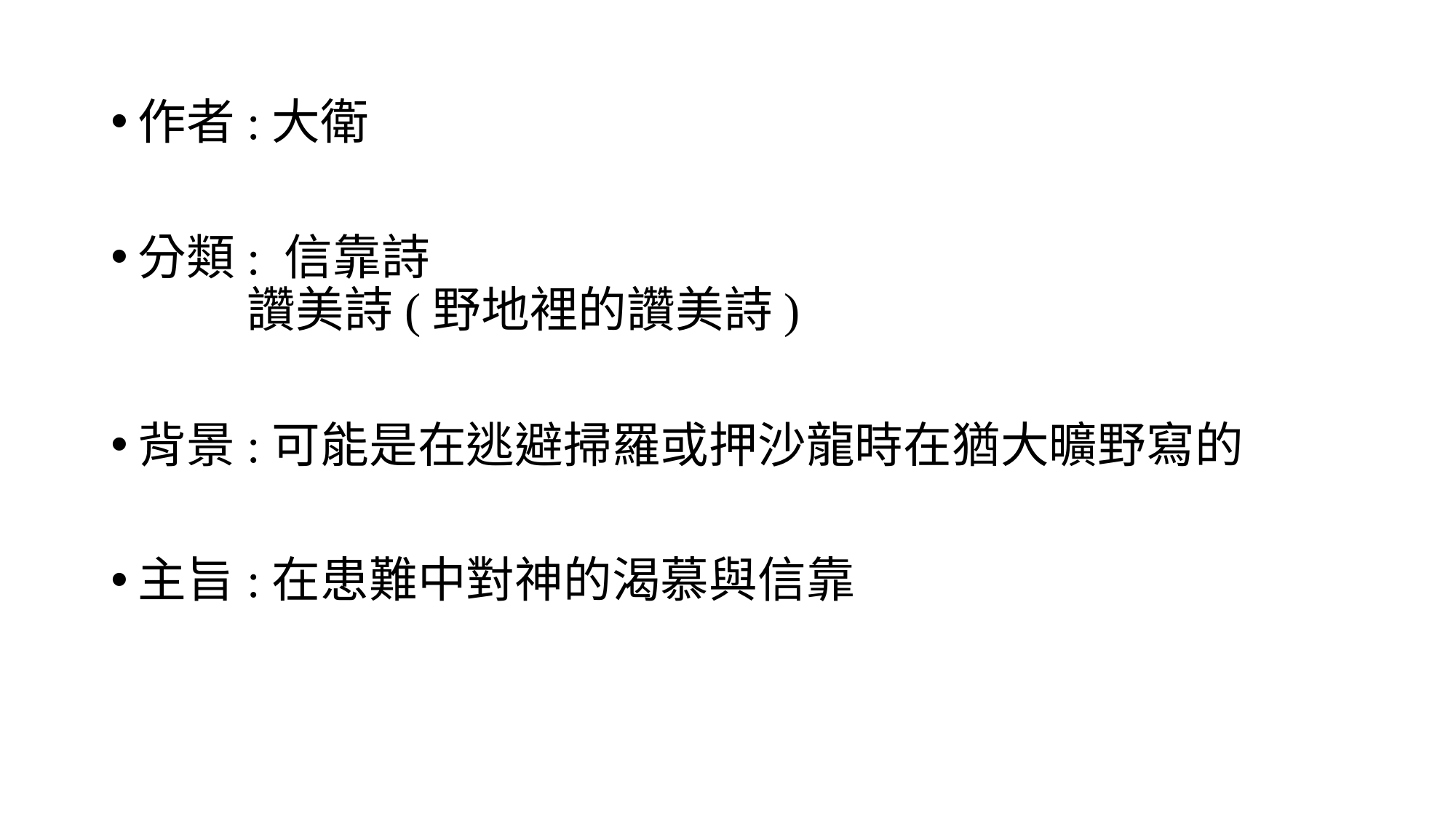

作者:大衛

分類: 信靠詩
          讚美詩(野地裡的讚美詩)

背景:可能是在逃避掃羅或押沙龍時在猶大曠野寫的

主旨:在患難中對神的渴慕與信靠